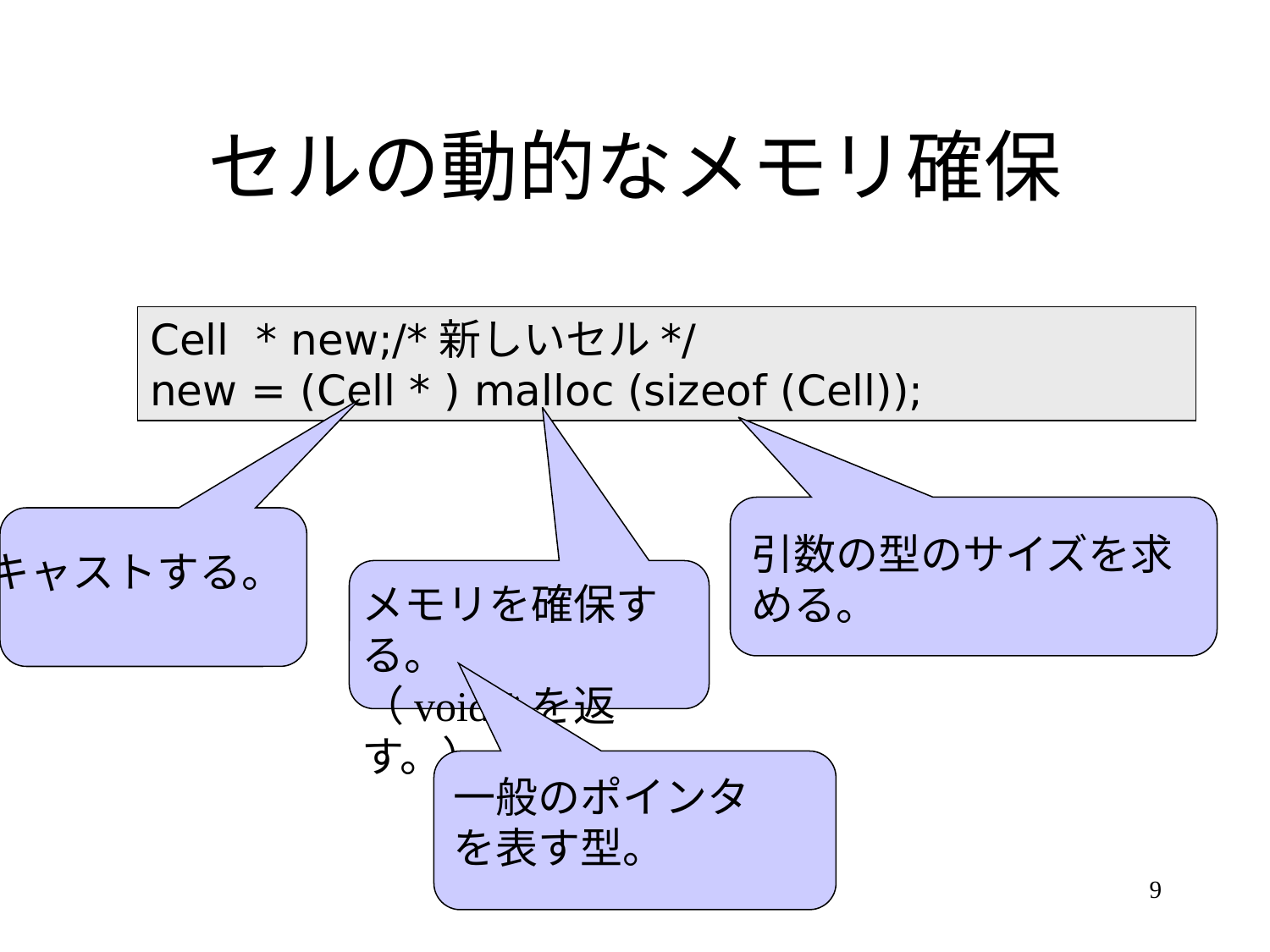

# セルの動的なメモリ確保
Cell  * new;/*新しいセル*/
new = (Cell * ) malloc (sizeof (Cell));

引数の型のサイズを求める。
キャストする。

メモリを確保する。
（void *を返す。）

一般のポインタ
を表す型。
9